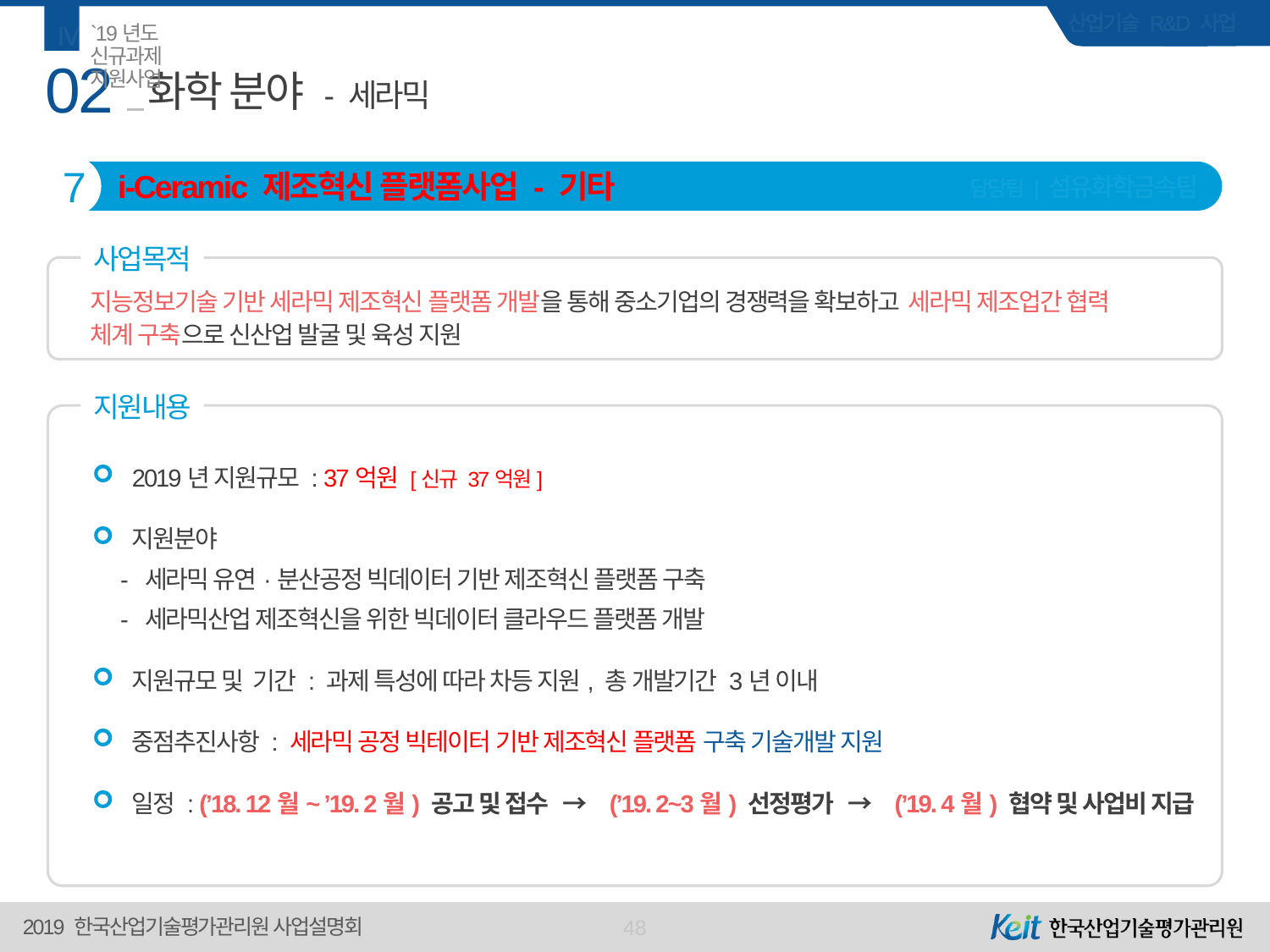

Ⅳ
`19년도 신규과제 지원사업
02
# 화학 분야 - 세라믹
7
i-Ceramic 제조혁신 플랫폼사업 - 기타
담당팀 | 섬유화학금속팀
사업목적

지능정보기술 기반 세라믹 제조혁신 플랫폼 개발을 통해 중소기업의 경쟁력을 확보하고 세라믹 제조업간 협력 체계 구축으로 신산업 발굴 및 육성 지원
지원내용

2019년 지원규모 : 37억원 [신규 37억원]

지원분야
     -  세라믹 유연·분산공정 빅데이터 기반 제조혁신 플랫폼 구축
     -  세라믹산업 제조혁신을 위한 빅데이터 클라우드 플랫폼 개발

지원규모 및  기간 : 과제 특성에 따라 차등 지원, 총 개발기간 3년 이내

중점추진사항 : 세라믹 공정 빅테이터 기반 제조혁신 플랫폼 구축 기술개발 지원

일정 : (’18. 12월~ ’19. 2월) 공고 및 접수   →   (’19. 2~3월) 선정평가   →   (’19. 4월) 협약 및 사업비 지급
48